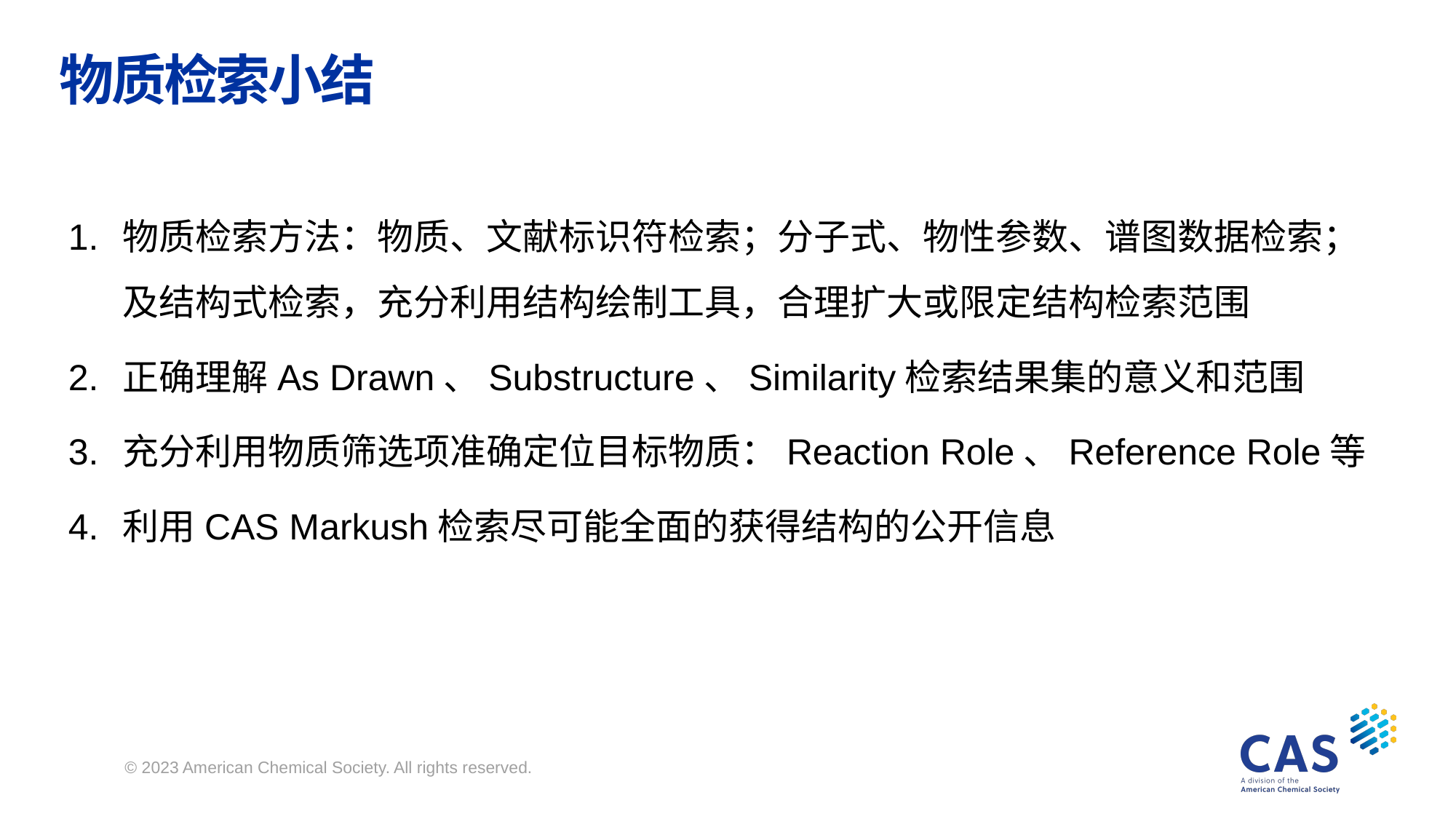

# 物质检索小结
物质检索方法：物质、文献标识符检索；分子式、物性参数、谱图数据检索；及结构式检索，充分利用结构绘制工具，合理扩大或限定结构检索范围
正确理解As Drawn、Substructure、Similarity检索结果集的意义和范围
充分利用物质筛选项准确定位目标物质：Reaction Role、Reference Role等
利用CAS Markush检索尽可能全面的获得结构的公开信息
© 2023 American Chemical Society. All rights reserved.